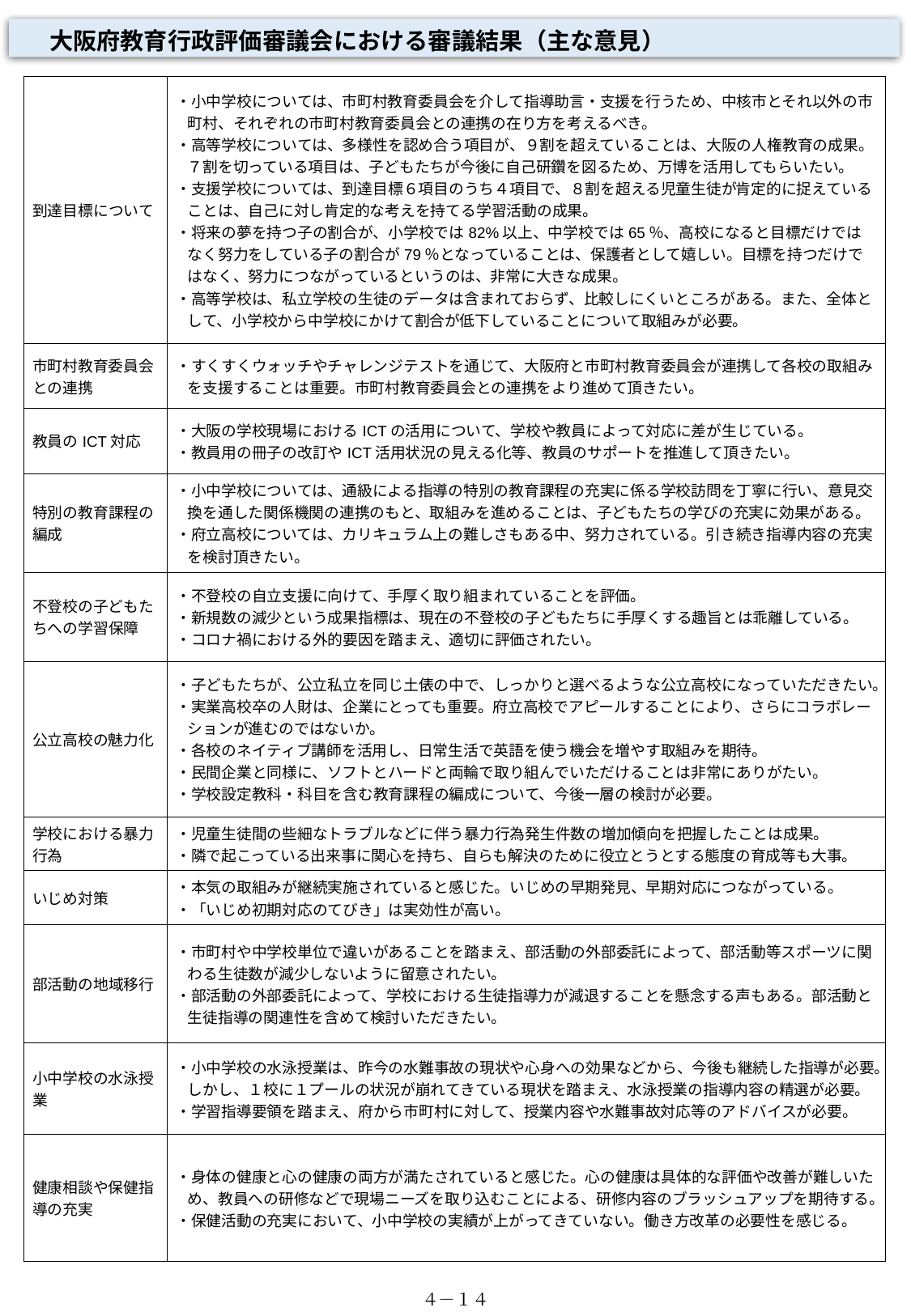

大阪府教育行政評価審議会における審議結果（主な意見）
| 到達目標について | ・小中学校については、市町村教育委員会を介して指導助言・支援を行うため、中核市とそれ以外の市町村、それぞれの市町村教育委員会との連携の在り方を考えるべき。 ・高等学校については、多様性を認め合う項目が、９割を超えていることは、大阪の人権教育の成果。７割を切っている項目は、子どもたちが今後に自己研鑽を図るため、万博を活用してもらいたい。 ・支援学校については、到達目標６項目のうち４項目で、８割を超える児童生徒が肯定的に捉えていることは、自己に対し肯定的な考えを持てる学習活動の成果。 ・将来の夢を持つ子の割合が、小学校では82%以上、中学校では65％、高校になると目標だけではなく努力をしている子の割合が79％となっていることは、保護者として嬉しい。目標を持つだけではなく、努力につながっているというのは、非常に大きな成果。 ・高等学校は、私立学校の生徒のデータは含まれておらず、比較しにくいところがある。また、全体として、小学校から中学校にかけて割合が低下していることについて取組みが必要。 |
| --- | --- |
| 市町村教育委員会との連携 | ・すくすくウォッチやチャレンジテストを通じて、大阪府と市町村教育委員会が連携して各校の取組みを支援することは重要。市町村教育委員会との連携をより進めて頂きたい。 |
| 教員のICT対応 | ・大阪の学校現場におけるICTの活用について、学校や教員によって対応に差が生じている。 ・教員用の冊子の改訂やICT活用状況の見える化等、教員のサポートを推進して頂きたい。 |
| 特別の教育課程の編成 | ・小中学校については、通級による指導の特別の教育課程の充実に係る学校訪問を丁寧に行い、意見交換を通した関係機関の連携のもと、取組みを進めることは、子どもたちの学びの充実に効果がある。 ・府立高校については、カリキュラム上の難しさもある中、努力されている。引き続き指導内容の充実を検討頂きたい。 |
| 不登校の子どもたちへの学習保障 | ・不登校の自立支援に向けて、手厚く取り組まれていることを評価。 ・新規数の減少という成果指標は、現在の不登校の子どもたちに手厚くする趣旨とは乖離している。 ・コロナ禍における外的要因を踏まえ、適切に評価されたい。 |
| 公立高校の魅力化 | ・子どもたちが、公立私立を同じ土俵の中で、しっかりと選べるような公立高校になっていただきたい。 ・実業高校卒の人財は、企業にとっても重要。府立高校でアピールすることにより、さらにコラボレーションが進むのではないか。 ・各校のネイティブ講師を活用し、日常生活で英語を使う機会を増やす取組みを期待。 ・民間企業と同様に、ソフトとハードと両輪で取り組んでいただけることは非常にありがたい。 ・学校設定教科・科目を含む教育課程の編成について、今後一層の検討が必要。 |
| 学校における暴力行為 | ・児童生徒間の些細なトラブルなどに伴う暴力行為発生件数の増加傾向を把握したことは成果。 ・隣で起こっている出来事に関心を持ち、自らも解決のために役立とうとする態度の育成等も大事。 |
| いじめ対策 | ・本気の取組みが継続実施されていると感じた。いじめの早期発見、早期対応につながっている。 ・「いじめ初期対応のてびき」は実効性が高い。 |
| 部活動の地域移行 | ・市町村や中学校単位で違いがあることを踏まえ、部活動の外部委託によって、部活動等スポーツに関わる生徒数が減少しないように留意されたい。 ・部活動の外部委託によって、学校における生徒指導力が減退することを懸念する声もある。部活動と生徒指導の関連性を含めて検討いただきたい。 |
| 小中学校の水泳授業 | ・小中学校の水泳授業は、昨今の水難事故の現状や心身への効果などから、今後も継続した指導が必要。しかし、１校に１プールの状況が崩れてきている現状を踏まえ、水泳授業の指導内容の精選が必要。 ・学習指導要領を踏まえ、府から市町村に対して、授業内容や水難事故対応等のアドバイスが必要。 |
| 健康相談や保健指導の充実 | ・身体の健康と心の健康の両方が満たされていると感じた。心の健康は具体的な評価や改善が難しいため、教員への研修などで現場ニーズを取り込むことによる、研修内容のブラッシュアップを期待する。 ・保健活動の充実において、小中学校の実績が上がってきていない。働き方改革の必要性を感じる。 |
４－１４